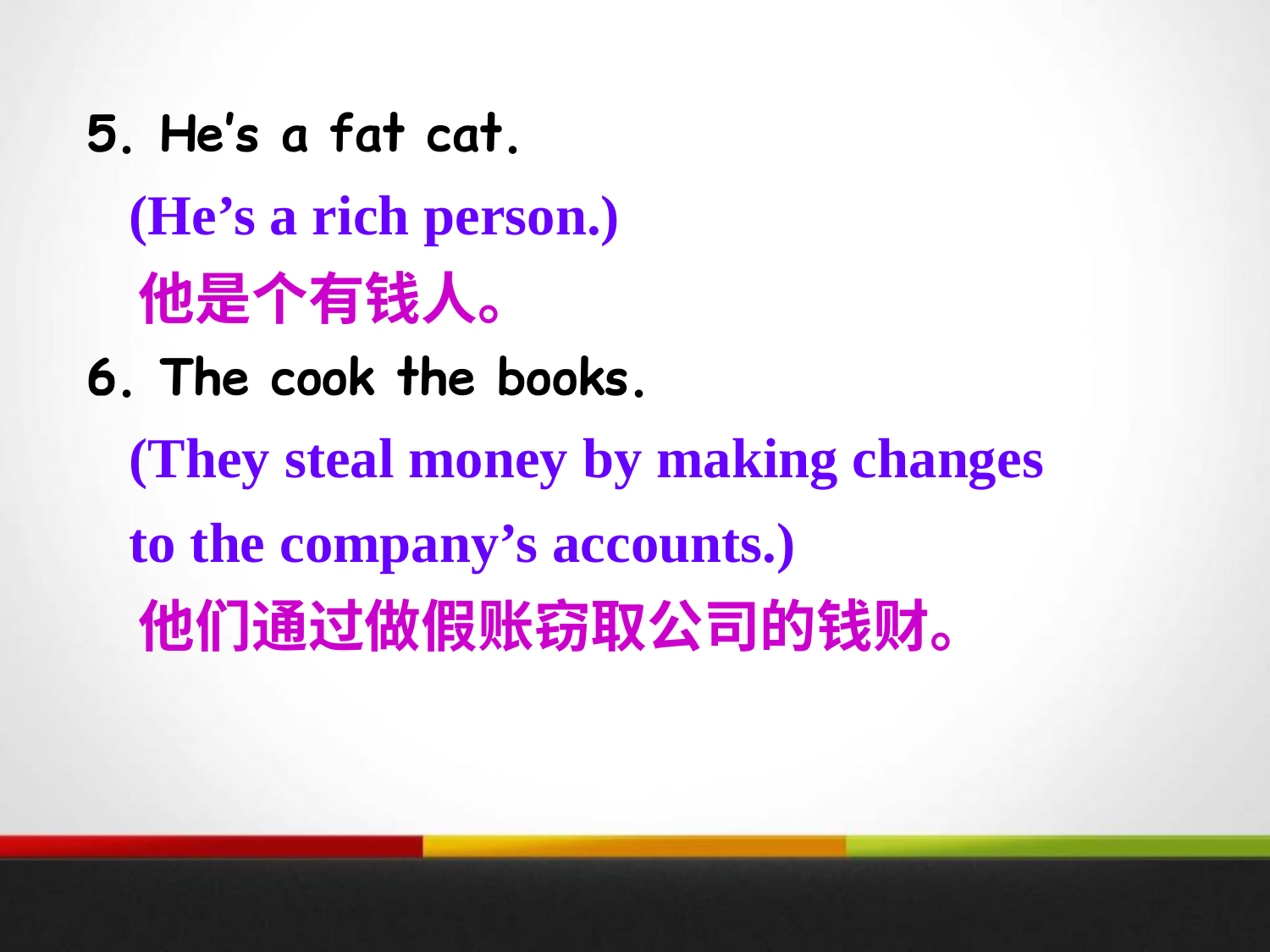

5. He’s a fat cat.
   (He’s a rich person.)
   他是个有钱人。
6. The cook the books.
   (They steal money by making changes
   to the company’s accounts.)
   他们通过做假账窃取公司的钱财。